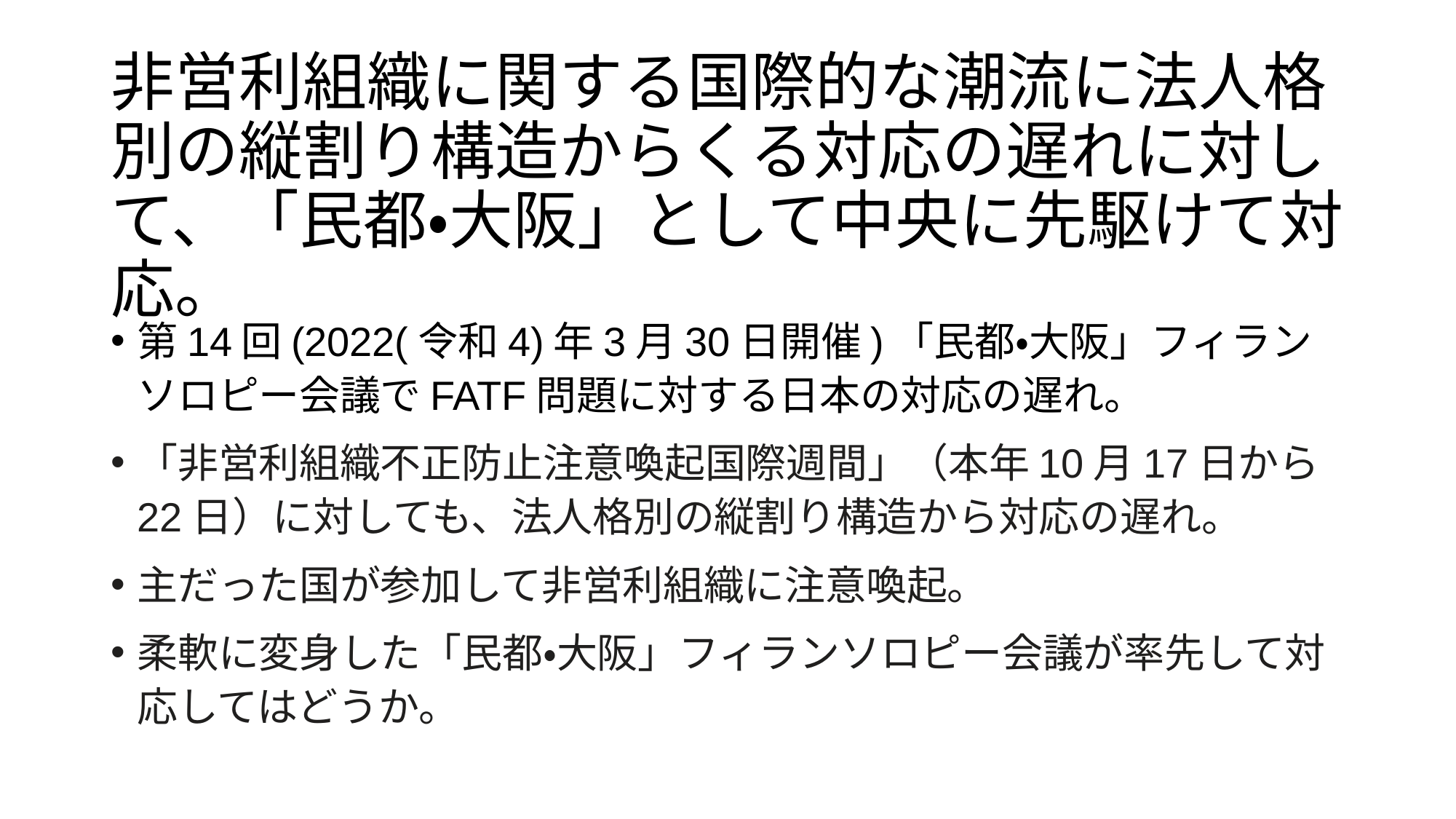

# 非営利組織に関する国際的な潮流に法人格別の縦割り構造からくる対応の遅れに対して、「民都・大阪」として中央に先駆けて対応。
第14回(2022(令和4)年3月30日開催)「民都・大阪」フィランソロピー会議でFATF問題に対する日本の対応の遅れ。
「非営利組織不正防止注意喚起国際週間」（本年10月17日から22日）に対しても、法人格別の縦割り構造から対応の遅れ。
主だった国が参加して非営利組織に注意喚起。
柔軟に変身した「民都・大阪」フィランソロピー会議が率先して対応してはどうか。